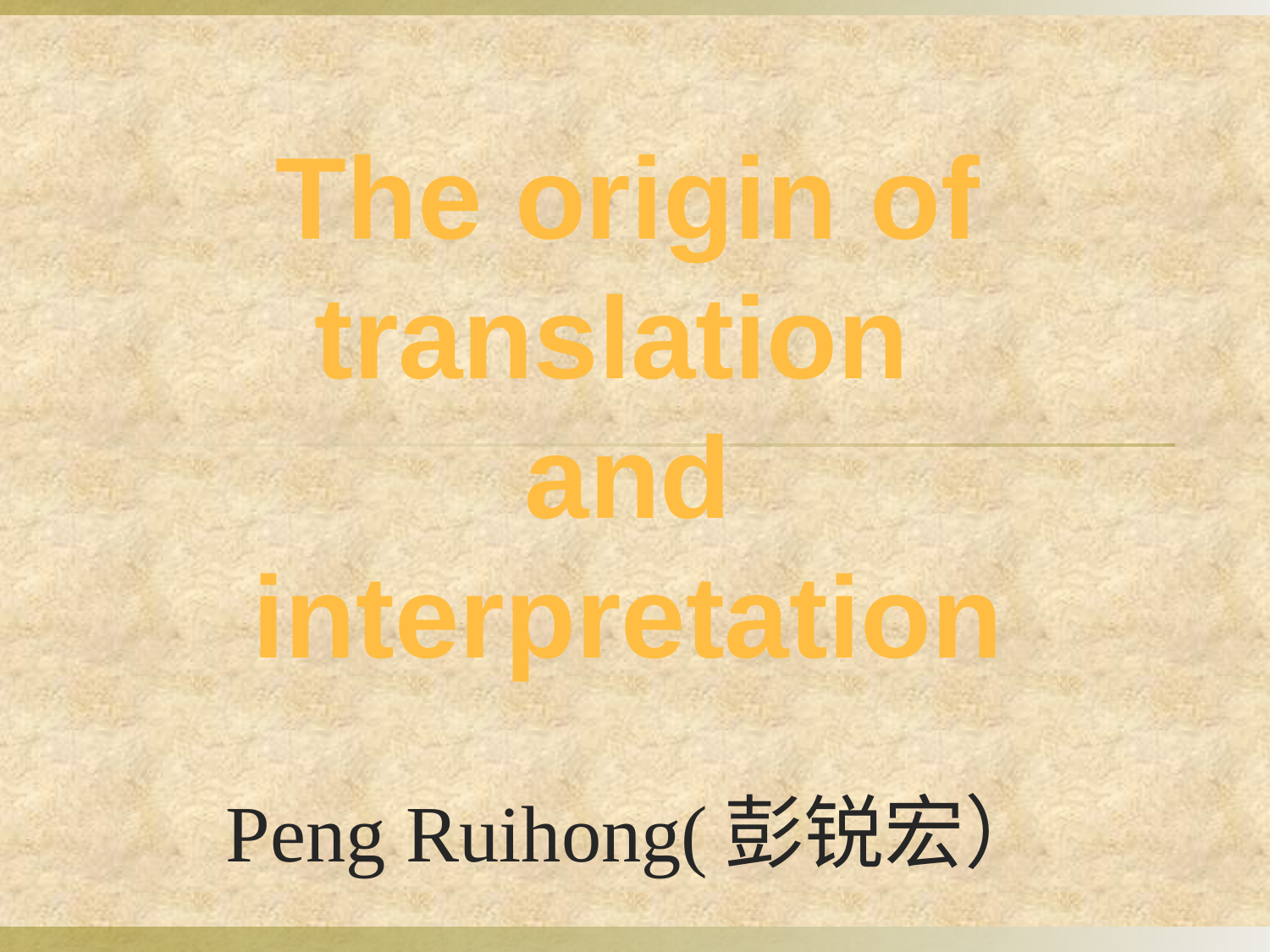

#
The origin of translation
and interpretation
Peng Ruihong(彭锐宏）